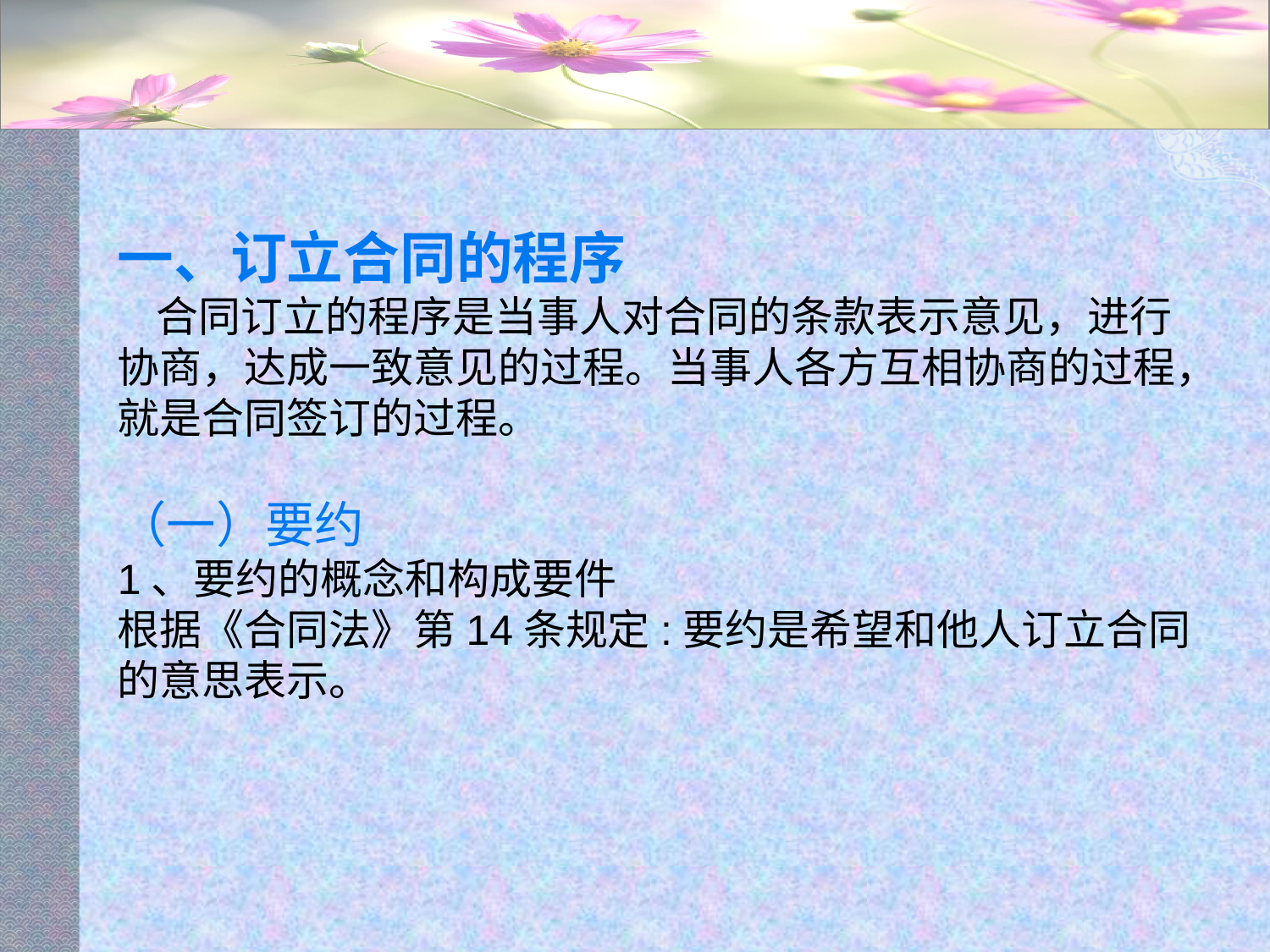

#
一、订立合同的程序
   合同订立的程序是当事人对合同的条款表示意见，进行协商，达成一致意见的过程。当事人各方互相协商的过程，就是合同签订的过程。

（一）要约
1、要约的概念和构成要件
根据《合同法》第14条规定:要约是希望和他人订立合同的意思表示。